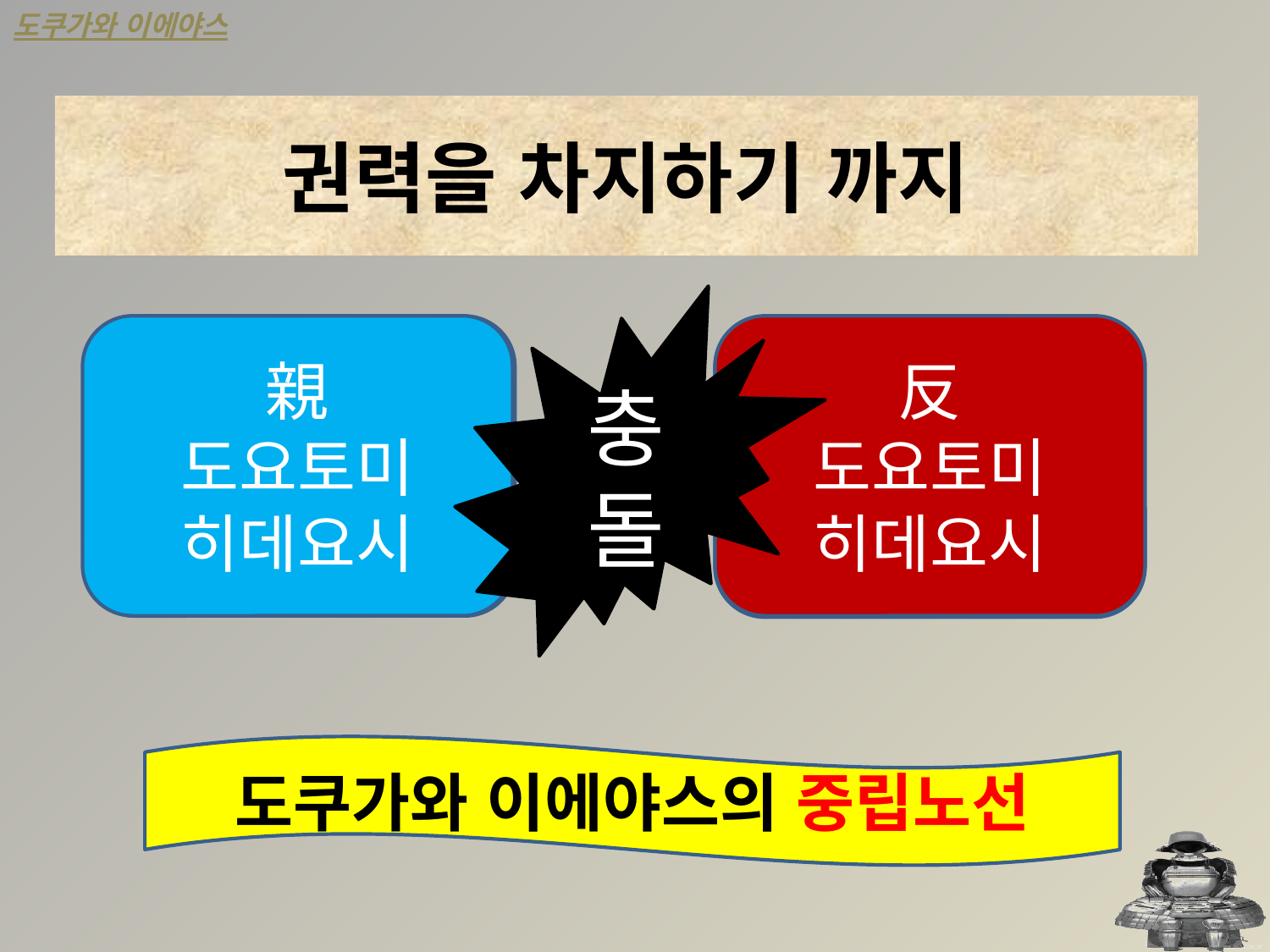

도쿠가와 이에야스
권력을 차지하기 까지
충돌
親
도요토미
히데요시
反
도요토미
히데요시
이시다
미쓰나리
 [石田三成]
 문신파
가토
기요마사
[加藤淸正] 무신파
도쿠가와 이에야스의 중립노선